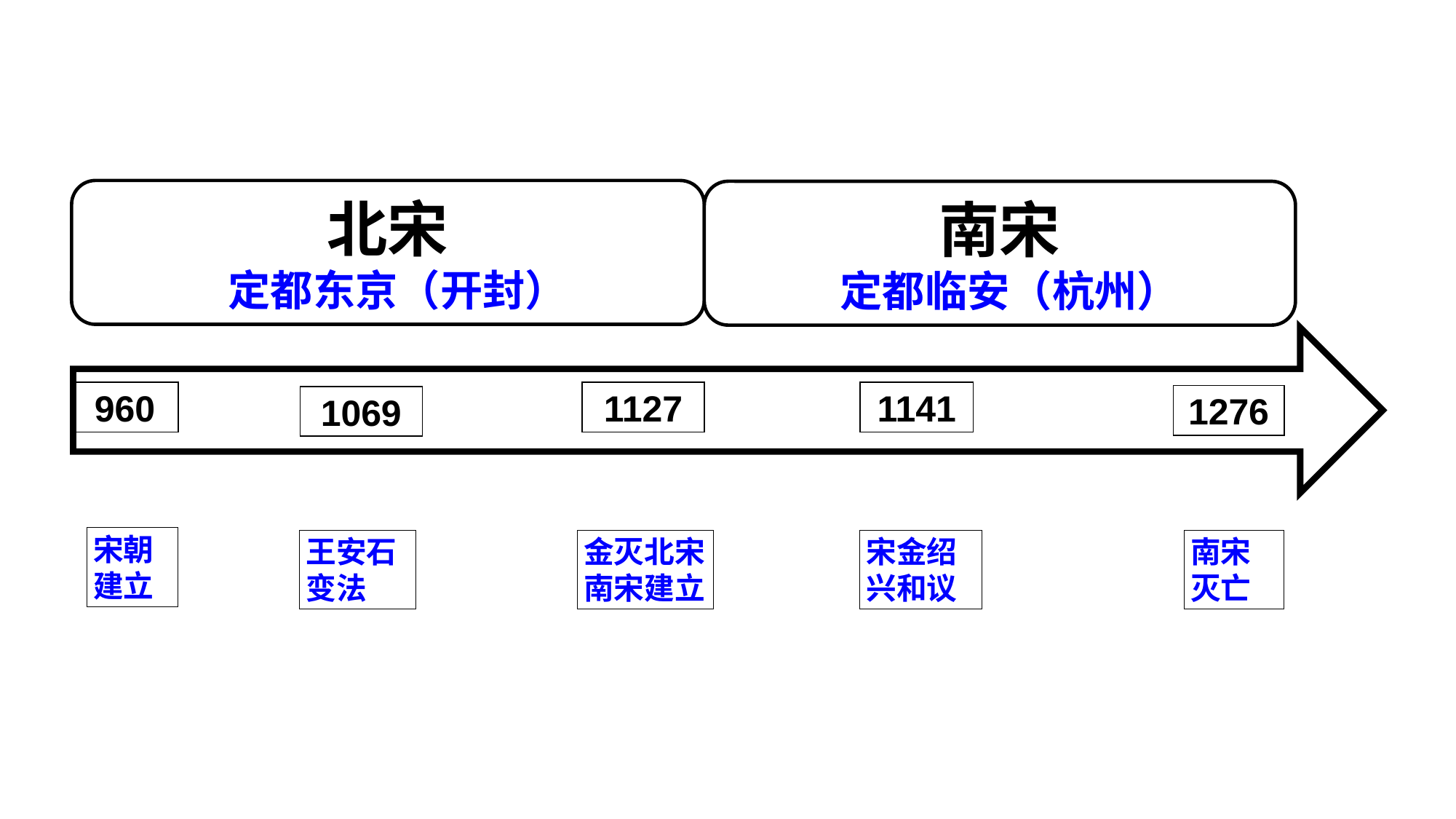

北宋
 定都东京（开封）
南宋
 定都临安（杭州）

960
1127
1141
1276
1069
宋朝建立
王安石变法
金灭北宋南宋建立
宋金绍兴和议
南宋灭亡